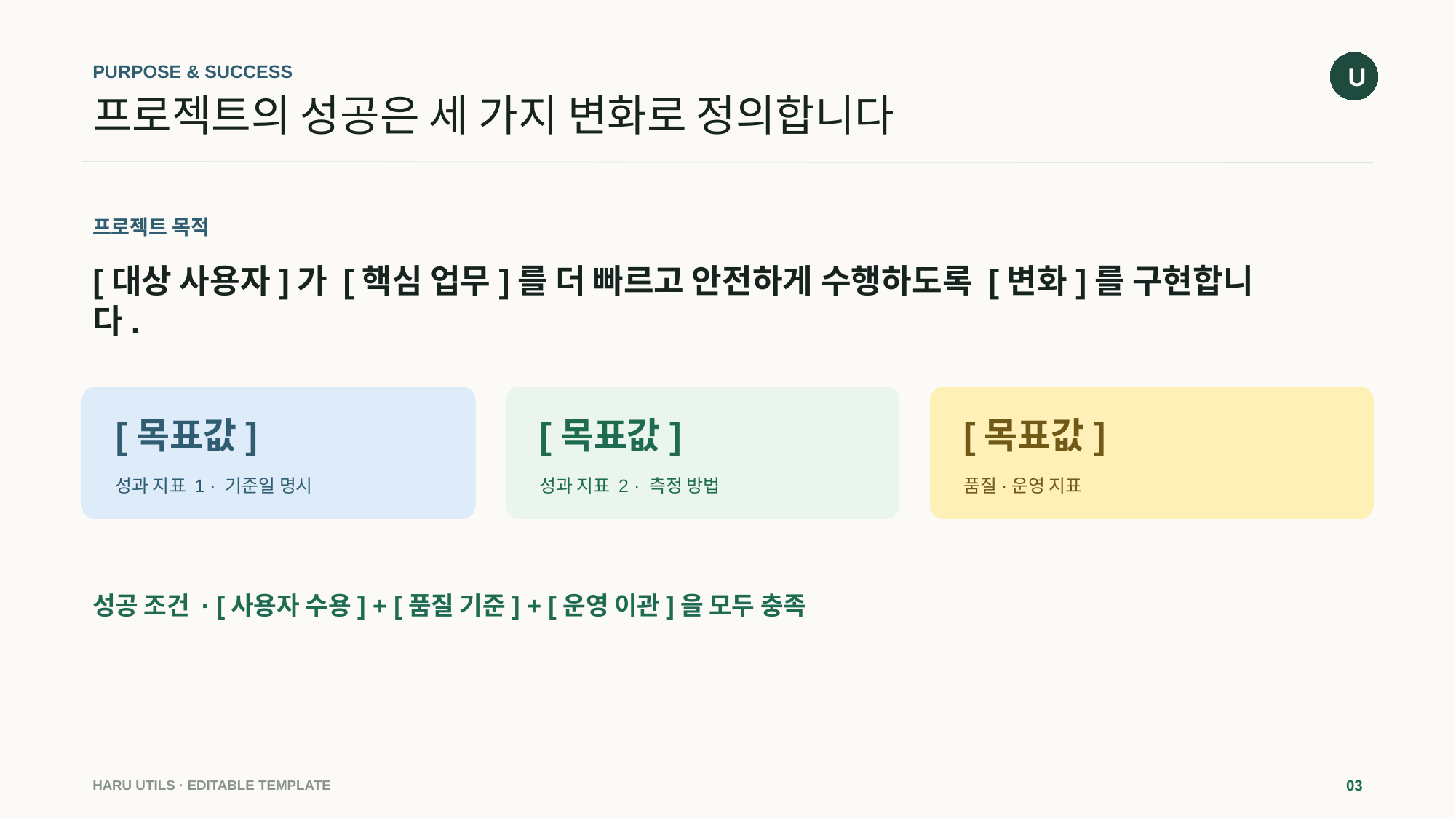

U
PURPOSE & SUCCESS
# 프로젝트의 성공은 세 가지 변화로 정의합니다

프로젝트 목적
[대상 사용자]가 [핵심 업무]를 더 빠르고 안전하게 수행하도록 [변화]를 구현합니다.

[목표값]
[목표값]
[목표값]
성과 지표 1 · 기준일 명시
성과 지표 2 · 측정 방법
품질·운영 지표
성공 조건 · [사용자 수용] + [품질 기준] + [운영 이관]을 모두 충족
HARU UTILS · EDITABLE TEMPLATE
03